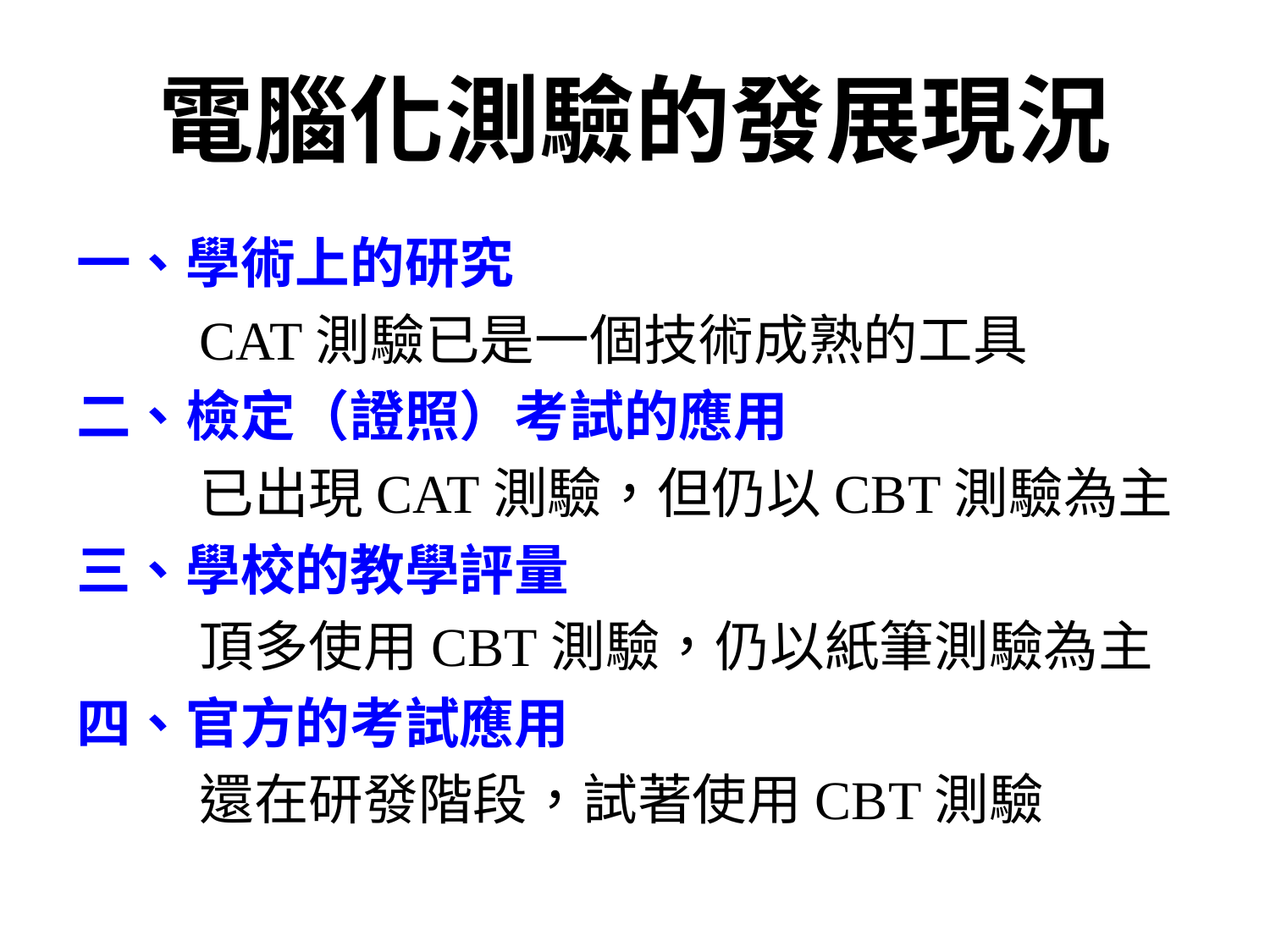

# 電腦化測驗的發展現況
一、學術上的研究
	CAT測驗已是一個技術成熟的工具
二、檢定（證照）考試的應用
	已出現CAT測驗，但仍以CBT測驗為主
三、學校的教學評量
	頂多使用CBT測驗，仍以紙筆測驗為主
四、官方的考試應用
	還在研發階段，試著使用CBT測驗